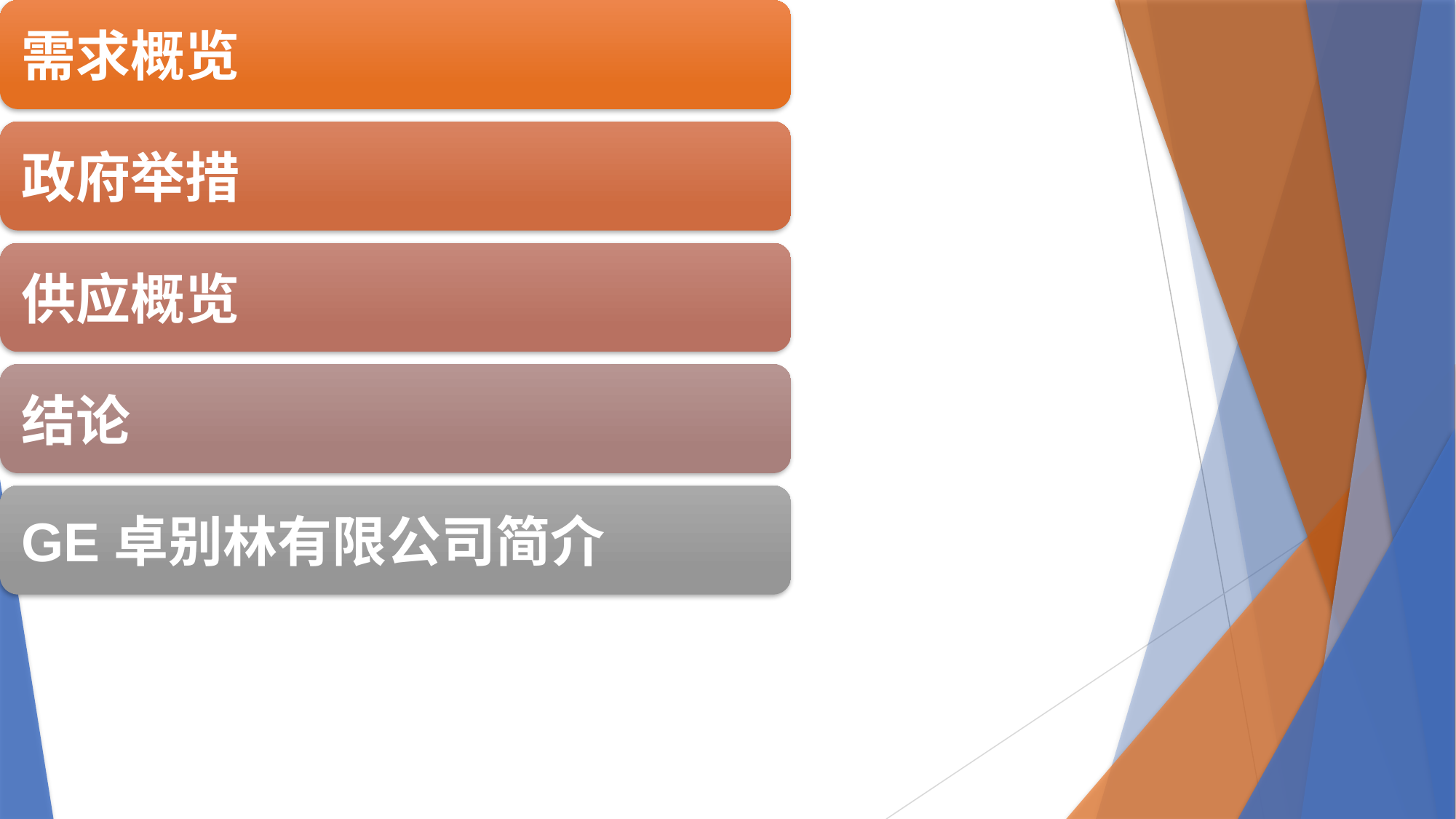

需求概览
政府举措
供应概览
结论
GE卓别林有限公司简介
# 报告摘要